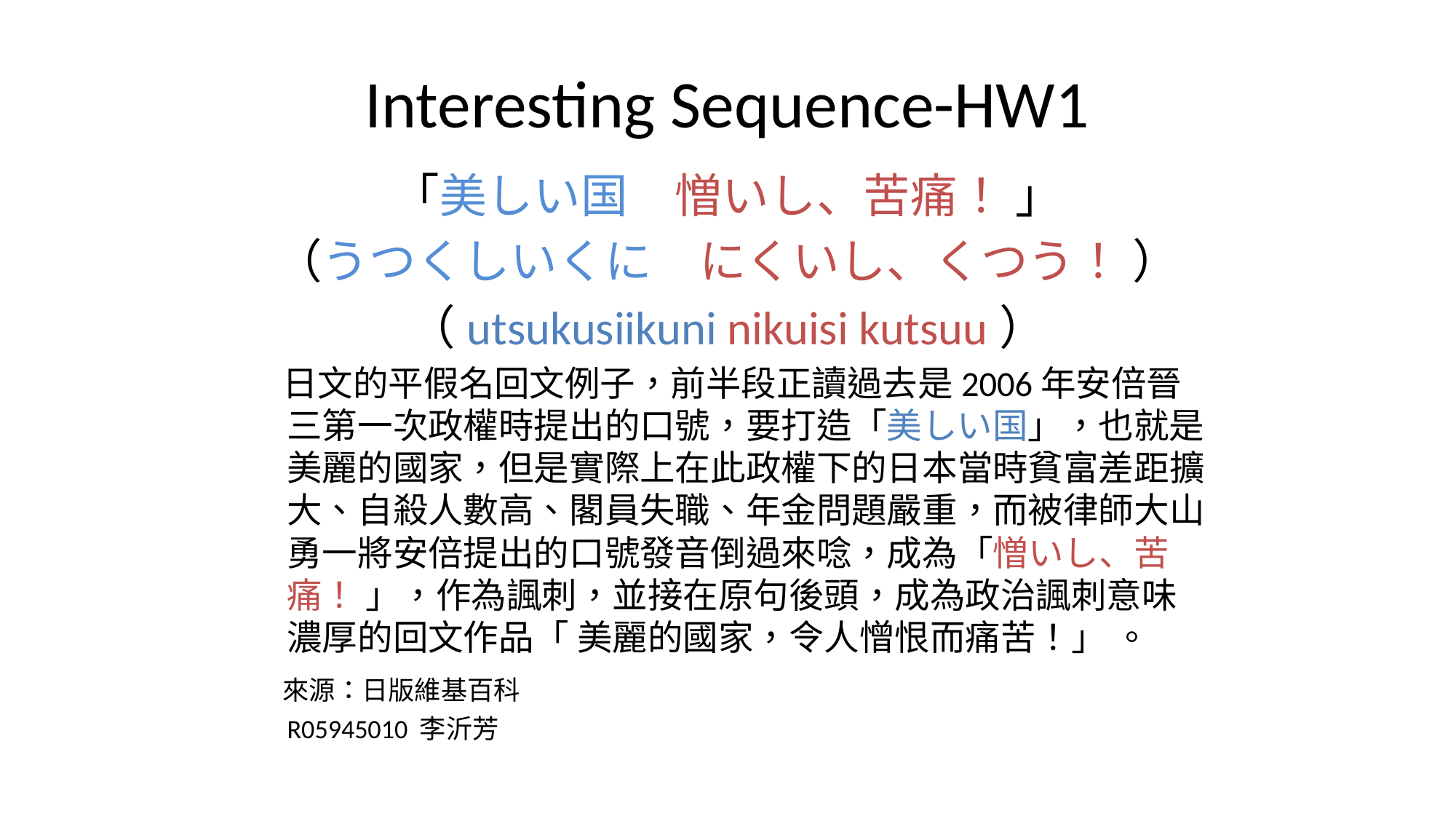

# Interesting Sequence-HW1
「美しい国　憎いし、苦痛！ 」
（うつくしいくに　にくいし、くつう！ ）
（utsukusiikuni nikuisi kutsuu）
　日文的平假名回文例子，前半段正讀過去是2006年安倍晉三第一次政權時提出的口號，要打造「美しい国」，也就是美麗的國家，但是實際上在此政權下的日本當時貧富差距擴大、自殺人數高、閣員失職、年金問題嚴重，而被律師大山勇一將安倍提出的口號發音倒過來唸，成為「憎いし、苦痛！ 」，作為諷刺，並接在原句後頭，成為政治諷刺意味濃厚的回文作品「 美麗的國家，令人憎恨而痛苦！」 。
　來源：日版維基百科
	R05945010 李沂芳